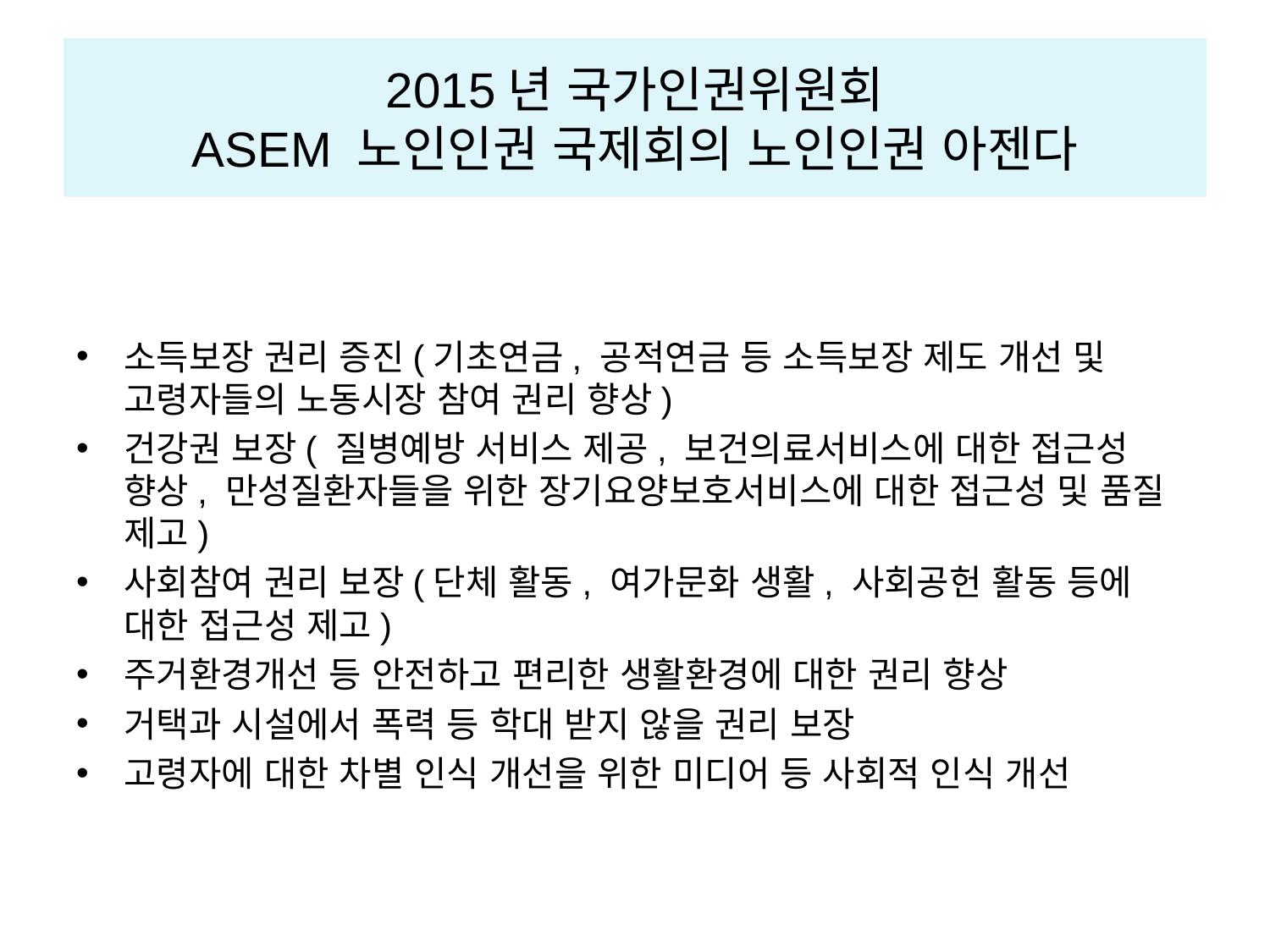

# 2015년 국가인권위원회 ASEM 노인인권 국제회의 노인인권 아젠다
소득보장 권리 증진(기초연금, 공적연금 등 소득보장 제도 개선 및 고령자들의 노동시장 참여 권리 향상)
건강권 보장( 질병예방 서비스 제공, 보건의료서비스에 대한 접근성 향상, 만성질환자들을 위한 장기요양보호서비스에 대한 접근성 및 품질 제고)
사회참여 권리 보장(단체 활동, 여가문화 생활, 사회공헌 활동 등에 대한 접근성 제고)
주거환경개선 등 안전하고 편리한 생활환경에 대한 권리 향상
거택과 시설에서 폭력 등 학대 받지 않을 권리 보장
고령자에 대한 차별 인식 개선을 위한 미디어 등 사회적 인식 개선